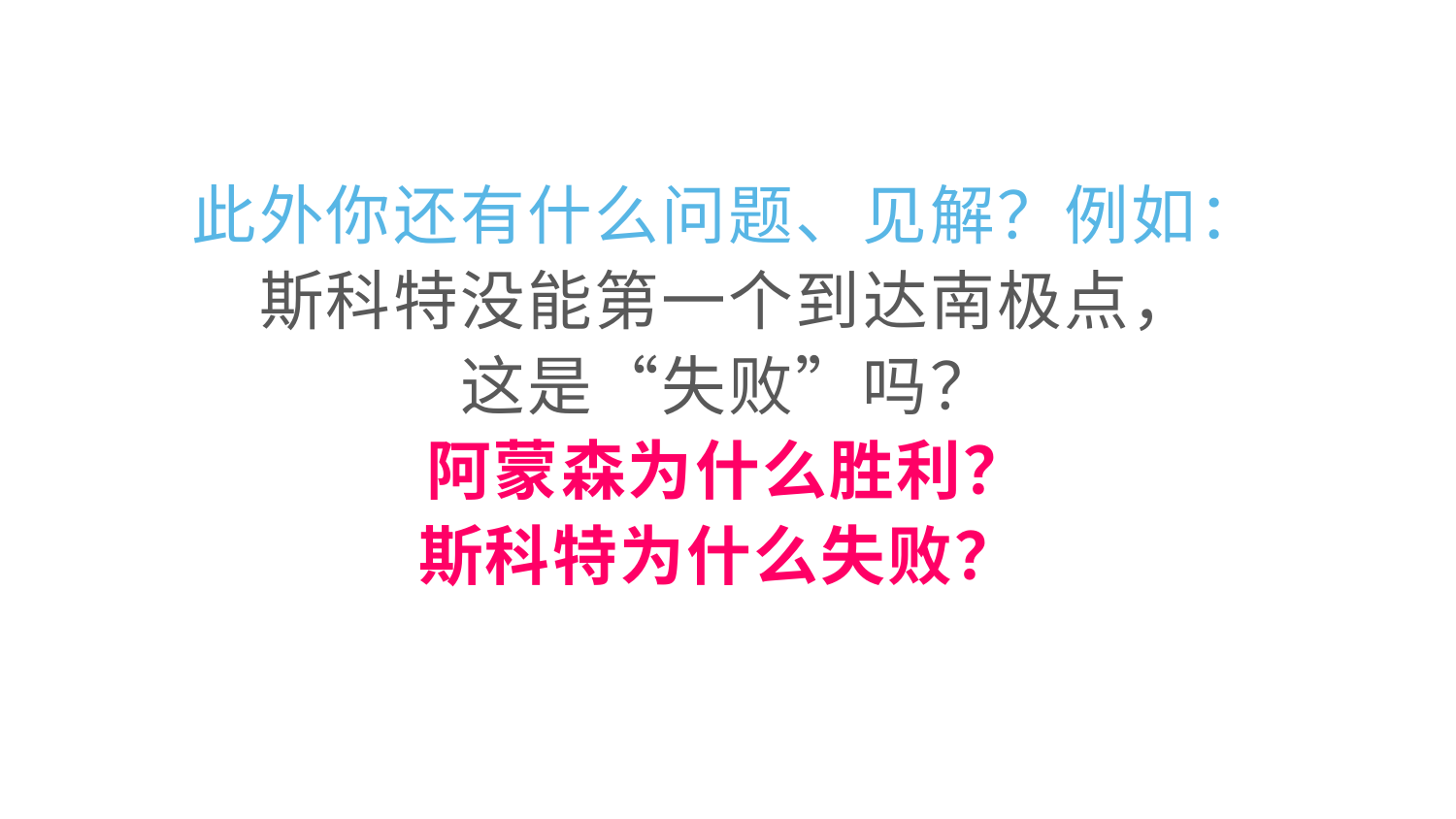

此外你还有什么问题、见解？例如：
斯科特没能第一个到达南极点，
这是“失败”吗？
阿蒙森为什么胜利？
斯科特为什么失败？